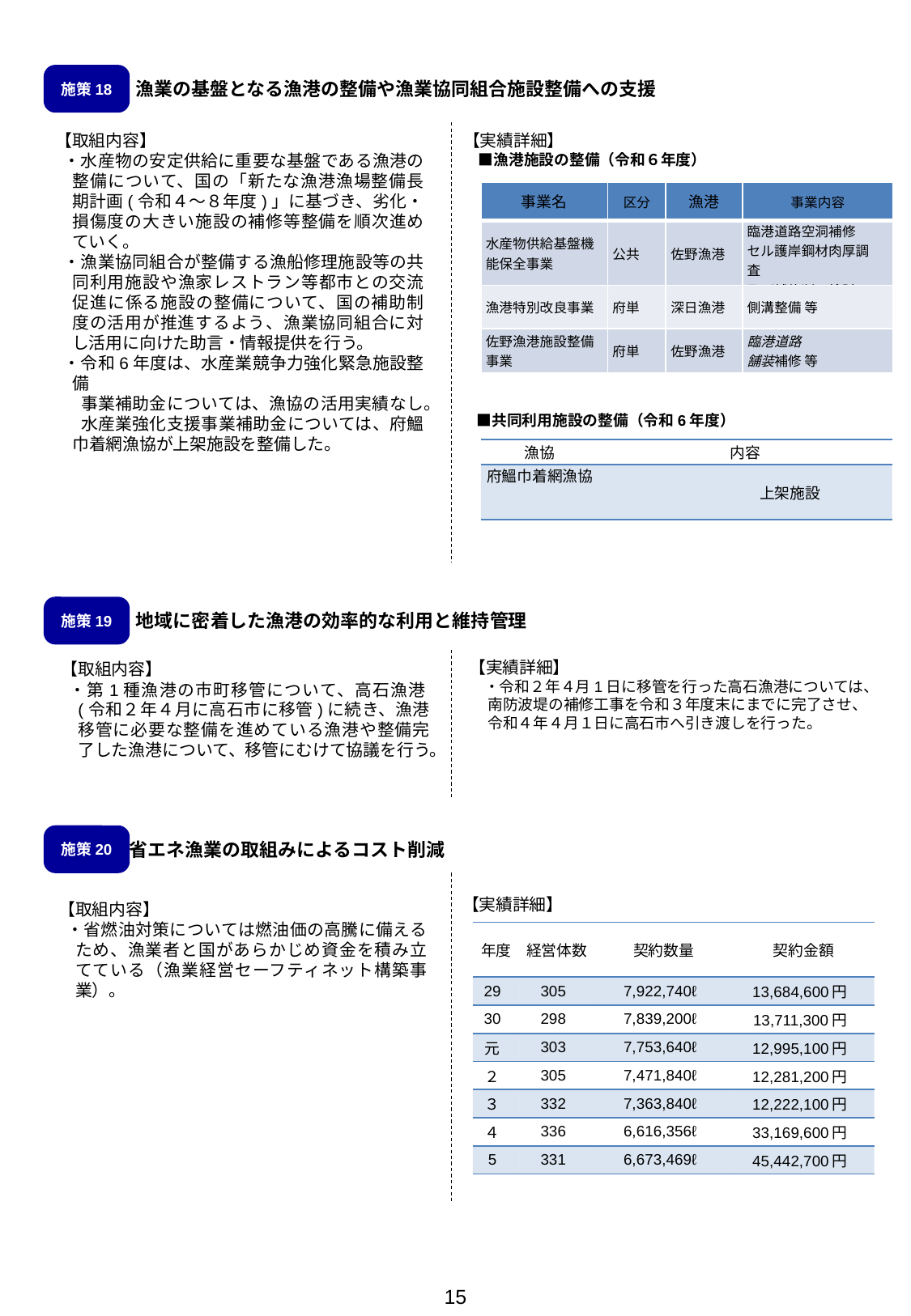

施策18
漁業の基盤となる漁港の整備や漁業協同組合施設整備への支援
【取組内容】
・水産物の安定供給に重要な基盤である漁港の整備について、国の「新たな漁港漁場整備長期計画(令和４～８年度)」に基づき、劣化・損傷度の大きい施設の補修等整備を順次進めていく。
・漁業協同組合が整備する漁船修理施設等の共同利用施設や漁家レストラン等都市との交流促進に係る施設の整備について、国の補助制度の活用が推進するよう、漁業協同組合に対し活用に向けた助言・情報提供を行う。
・令和6年度は、水産業競争力強化緊急施設整備
　事業補助金については、漁協の活用実績なし。
　水産業強化支援事業補助金については、府鰮巾着網漁協が上架施設を整備した。

【実績詳細】
　■漁港施設の整備（令和６年度）
| 事業名 | 区分 | 漁港 | 事業内容 |
| --- | --- | --- | --- |
| 水産物供給基盤機能保全事業 | 公共 | 佐野漁港 | 臨港道路空洞補修 セル護岸鋼材肉厚調査 及び補修断面検討 |
| 漁港特別改良事業 | 府単 | 深日漁港 | 側溝整備 等 |
| 佐野漁港施設整備事業 | 府単 | 佐野漁港 | 臨港道路 舗装補修 等 |
　■共同利用施設の整備（令和6年度）
| 漁協 | 内容 |
| --- | --- |
| 府鰮巾着網漁協 | 上架施設 |
施策19
地域に密着した漁港の効率的な利用と維持管理
【実績詳細】
　・令和２年４月1日に移管を行った高石漁港については、
　 南防波堤の補修工事を令和３年度末にまでに完了させ、
　 令和４年４月１日に高石市へ引き渡しを行った。

【取組内容】
・第1種漁港の市町移管について、高石漁港(令和２年４月に高石市に移管)に続き、漁港移管に必要な整備を進めている漁港や整備完了した漁港について、移管にむけて協議を行う。
施策20
省エネ漁業の取組みによるコスト削減
【実績詳細】

【取組内容】
・省燃油対策については燃油価の高騰に備えるため、漁業者と国があらかじめ資金を積み立てている（漁業経営セーフティネット構築事業）。
| 年度 | 経営体数 | 契約数量 | 契約金額 |
| --- | --- | --- | --- |
| 29 | 305 | 7,922,740ℓ | 13,684,600円 |
| 30 | 298 | 7,839,200ℓ | 13,711,300円 |
| 元 | 303 | 7,753,640ℓ | 12,995,100円 |
| ２ | 305 | 7,471,840ℓ | 12,281,200円 |
| ３ | 332 | 7,363,840ℓ | 12,222,100円 |
| ４ | 336 | 6,616,356ℓ | 33,169,600円 |
| 5 | 331 | 6,673,469ℓ | 45,442,700円 |
15